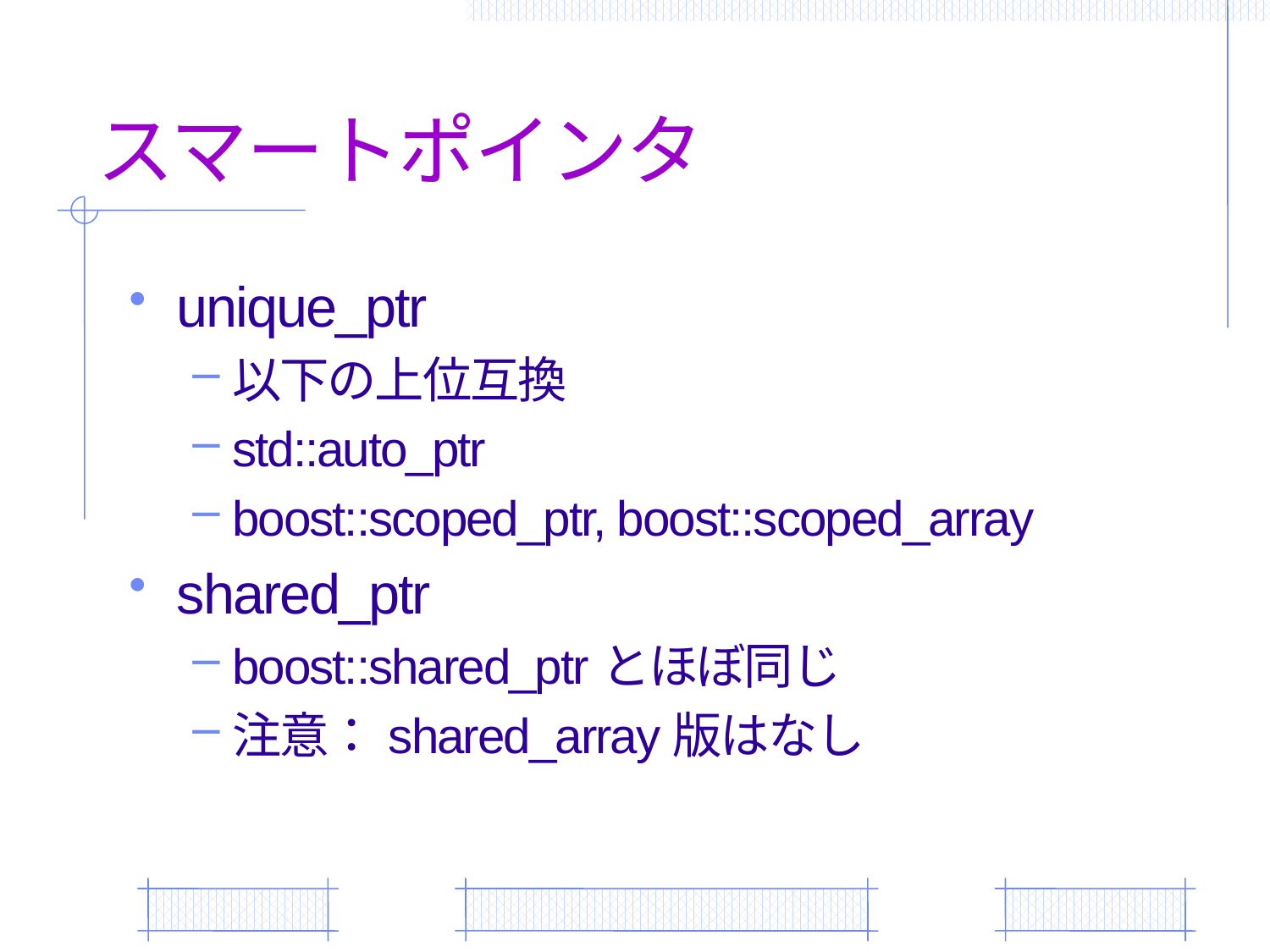

# スマートポインタ
unique_ptr
以下の上位互換
std::auto_ptr
boost::scoped_ptr, boost::scoped_array
shared_ptr
boost::shared_ptrとほぼ同じ
注意：shared_array版はなし